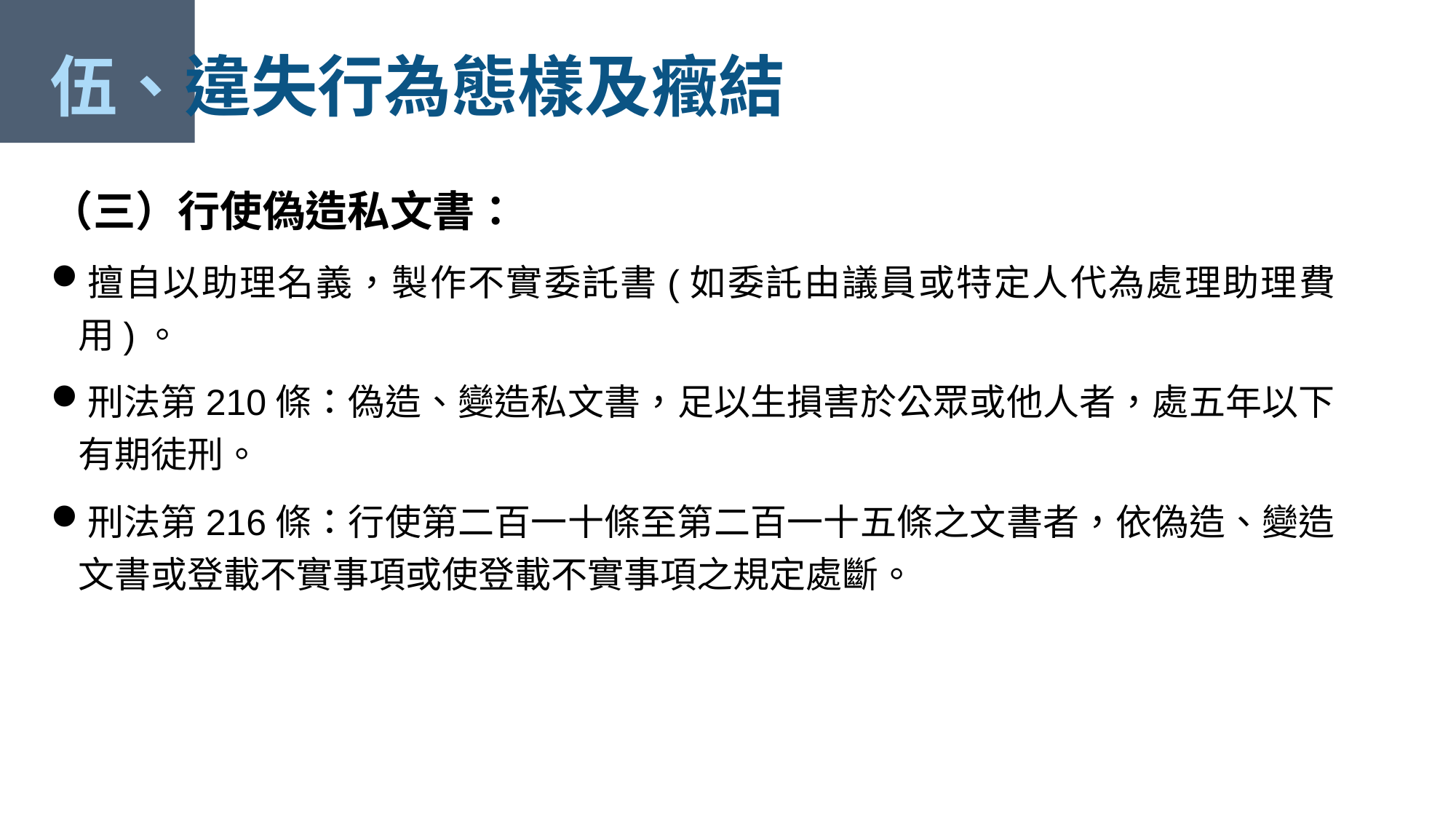

伍、違失行為態樣及癥結
（三）行使偽造私文書：
擅自以助理名義，製作不實委託書(如委託由議員或特定人代為處理助理費用)。
刑法第210條：偽造、變造私文書，足以生損害於公眾或他人者，處五年以下有期徒刑。
刑法第216條：行使第二百一十條至第二百一十五條之文書者，依偽造、變造文書或登載不實事項或使登載不實事項之規定處斷。